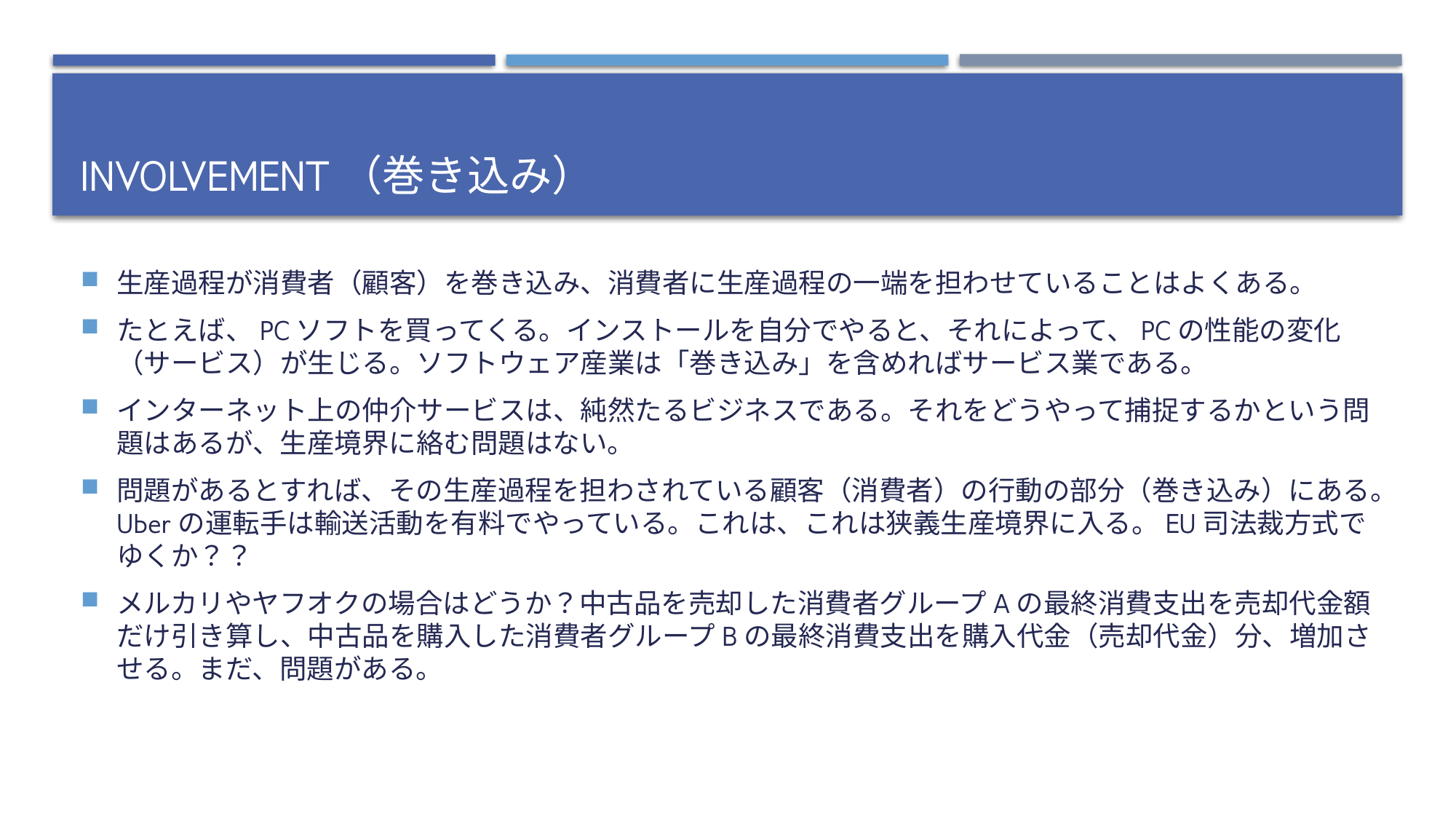

# Involvement（巻き込み）
生産過程が消費者（顧客）を巻き込み、消費者に生産過程の一端を担わせていることはよくある。
たとえば、PCソフトを買ってくる。インストールを自分でやると、それによって、PCの性能の変化（サービス）が生じる。ソフトウェア産業は「巻き込み」を含めればサービス業である。
インターネット上の仲介サービスは、純然たるビジネスである。それをどうやって捕捉するかという問題はあるが、生産境界に絡む問題はない。
問題があるとすれば、その生産過程を担わされている顧客（消費者）の行動の部分（巻き込み）にある。Uberの運転手は輸送活動を有料でやっている。これは、これは狭義生産境界に入る。EU司法裁方式でゆくか？？
メルカリやヤフオクの場合はどうか？中古品を売却した消費者グループAの最終消費支出を売却代金額だけ引き算し、中古品を購入した消費者グループBの最終消費支出を購入代金（売却代金）分、増加させる。まだ、問題がある。